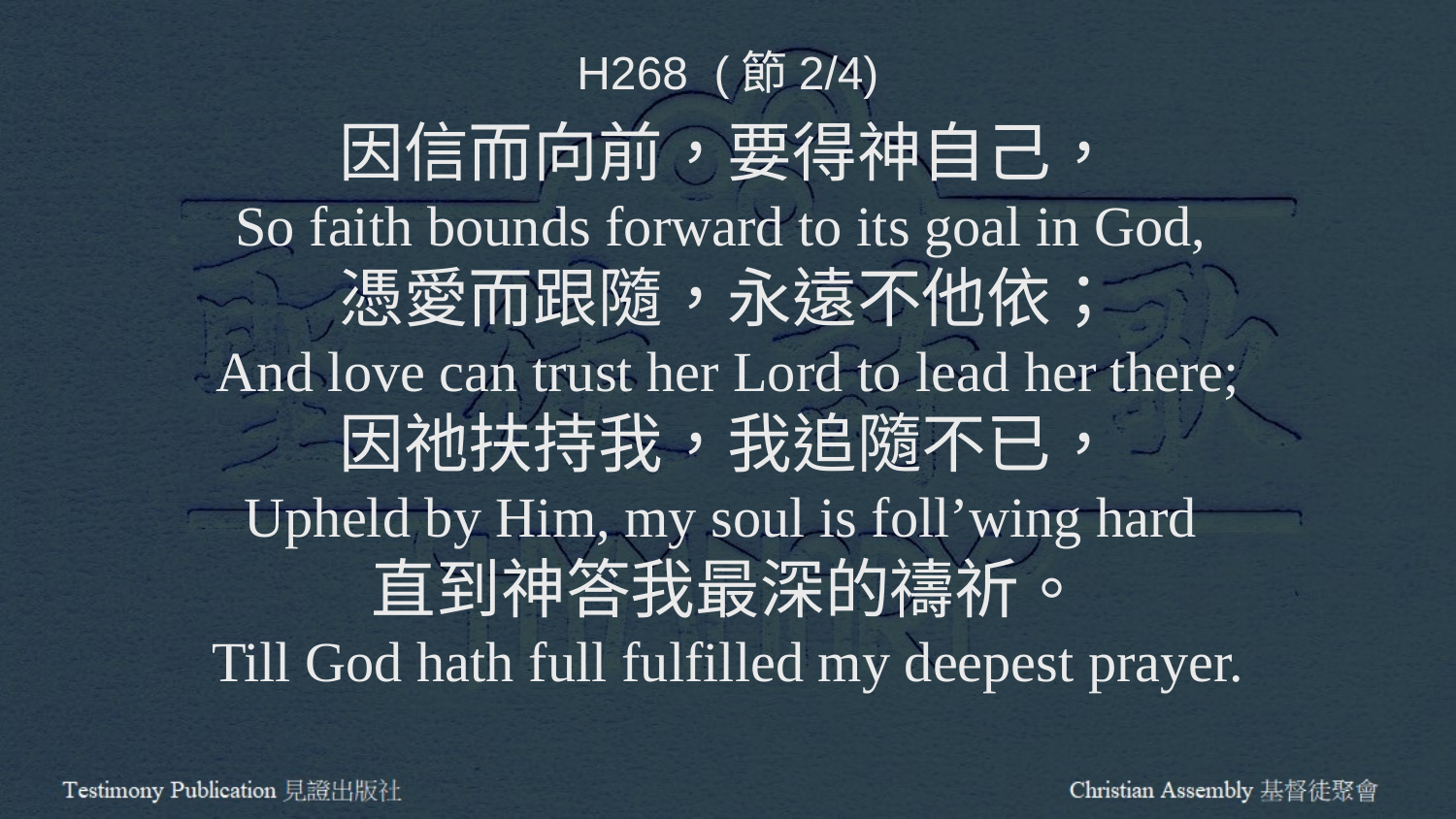

H268  (節2/4)
因信而向前，要得神自己，
So faith bounds forward to its goal in God,
憑愛而跟隨，永遠不他依；
And love can trust her Lord to lead her there;
因祂扶持我，我追隨不已，
Upheld by Him, my soul is foll’wing hard
直到神答我最深的禱祈。
Till God hath full fulfilled my deepest prayer.